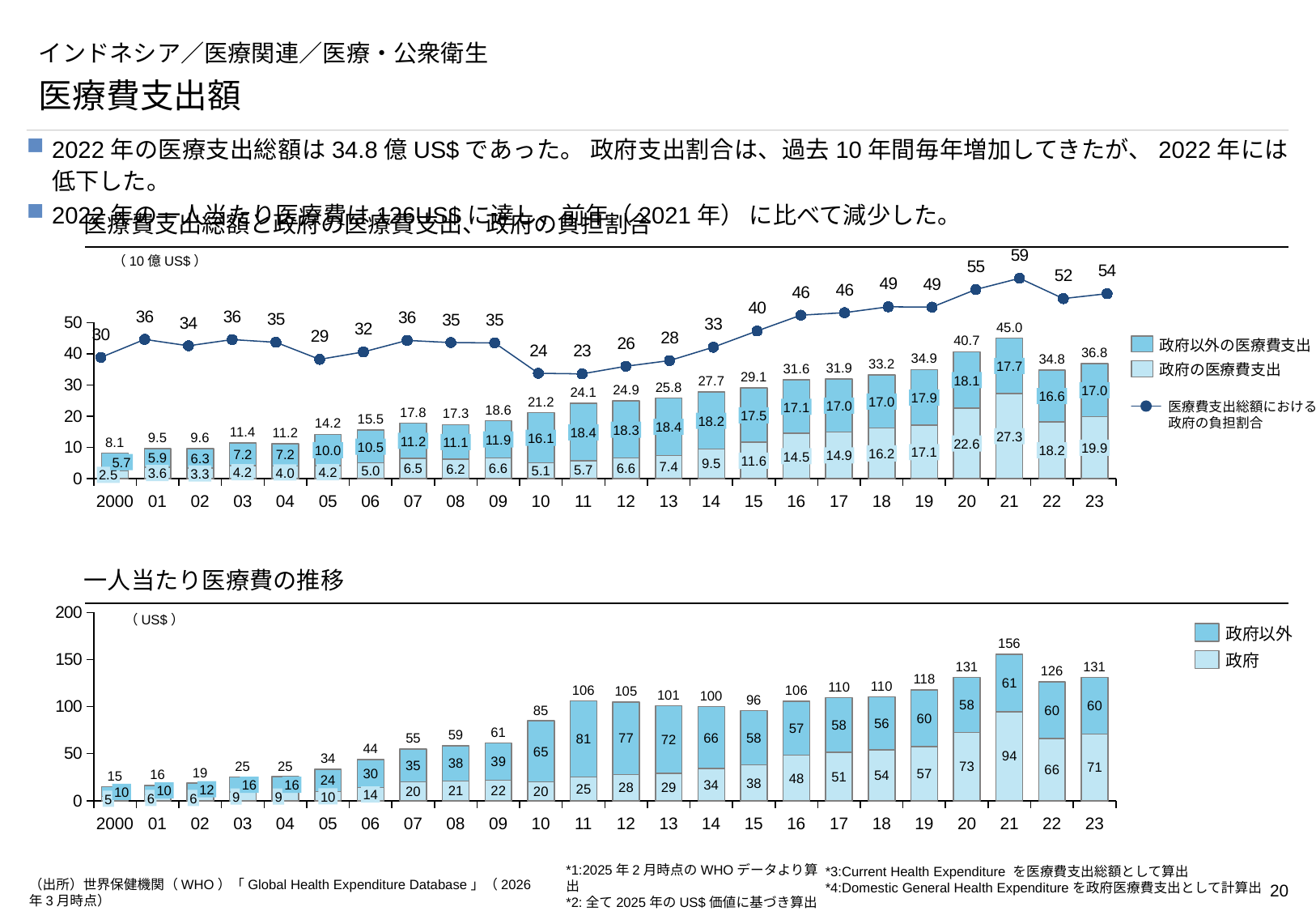

# インドネシア／医療関連／医療・公衆衛生
医療費支出額
2022年の医療支出総額は34.8億US$であった。 政府支出割合は、過去10年間毎年増加してきたが、2022年には低下した。
2022年の一人当たり医療費は126US$に達し、前年（2021年） に比べて減少した。
医療費支出総額と政府の医療費支出、政府の負担割合

### Chart

| Category |  |
|---|---|
（10億US$）

### Chart

| Category |  |  |
|---|---|---|
45.0
40.7
政府以外の医療費支出

36.8
34.9
34.8
33.2
17.7
31.9
31.6
政府の医療費支出

29.1
18.1
27.7
25.8
24.9
17.0
24.1
16.6
17.9
21.2
17.0
17.0
医療費支出総額における
政府の負担割合
17.1
18.6

17.8
17.3
17.5
15.5
18.2
14.2
18.4
18.3
11.4
11.2
18.4
27.3
9.6
9.5
16.1
11.9
11.2
8.1
11.1
22.6
10.5
19.9
10.0
18.2
17.1
16.2
14.9
14.5
11.6
5.7
4.2
4.2
4.0
3.6
3.3
2.5
2000
01
02
03
04
05
06
07
08
09
10
11
12
13
14
15
16
17
18
19
20
21
22
23
一人当たり医療費の推移

### Chart

| Category |  |  |
|---|---|---|
（US$）
政府以外

156
政府

131
131
126
118
110
110
106
106
105
101
100
96
85
61
59
55
44
34
25
25
19
16
15
16
16
12
10
10
14
10
9
9
6
6
5
2000
01
02
03
04
05
06
07
08
09
10
11
12
13
14
15
16
17
18
19
20
21
22
23
*1:2025年2月時点のWHOデータより算出
*2:全て2025年のUS$価値に基づき算出
*3:Current Health Expenditure を医療費支出総額として算出
*4:Domestic General Health Expenditureを政府医療費支出として計算出
（出所）世界保健機関（WHO）「Global Health Expenditure Database」（2026年3月時点）